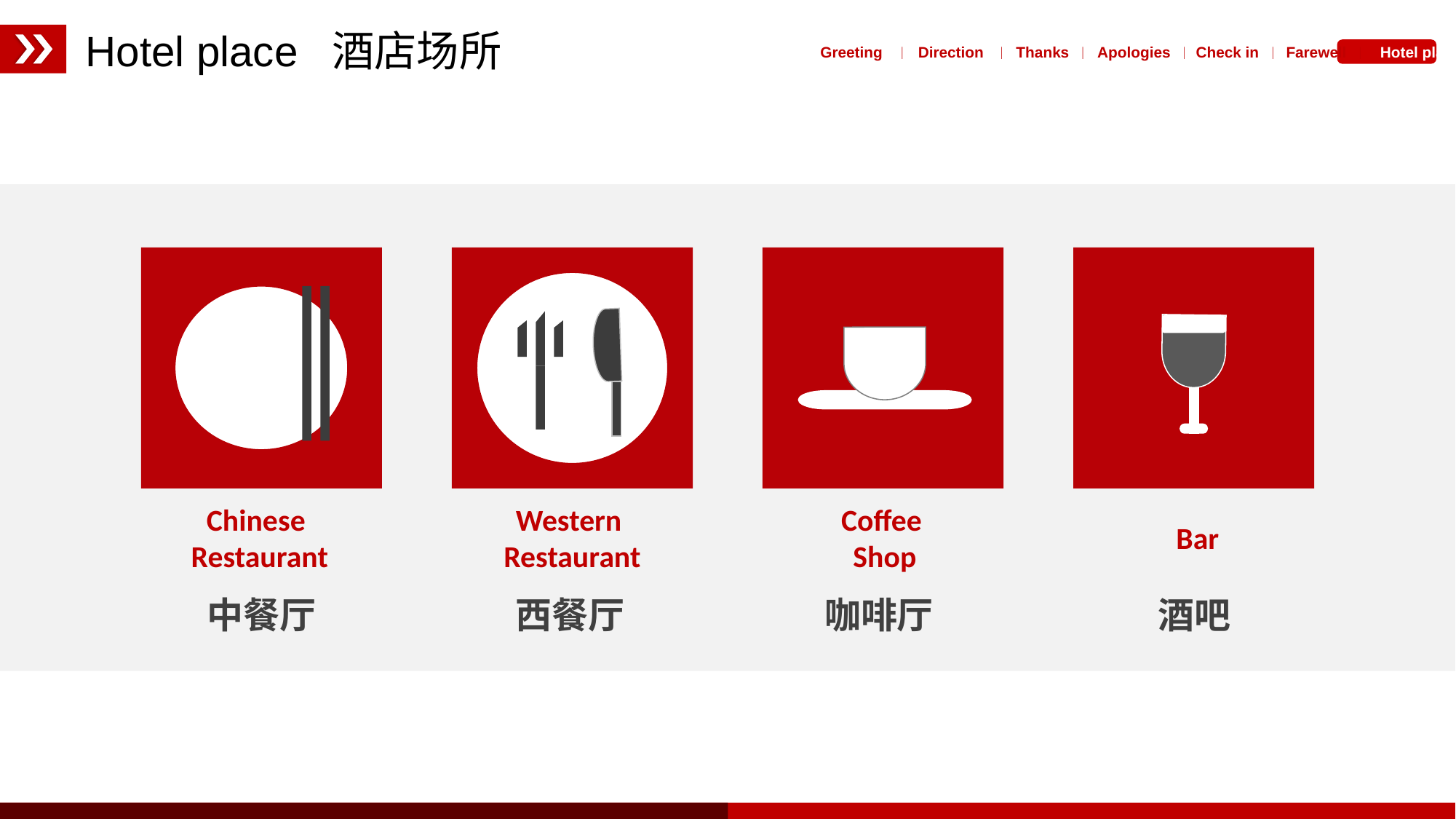

Hotel place  酒店场所

 Greeting  ｜  Direction  ｜  Thanks ｜  Apologies ｜ Check in ｜ Farewell ｜    Hotel place

Chinese
Restaurant
Western
Restaurant
Coffee
Shop
Bar
中餐厅
西餐厅
咖啡厅
酒吧